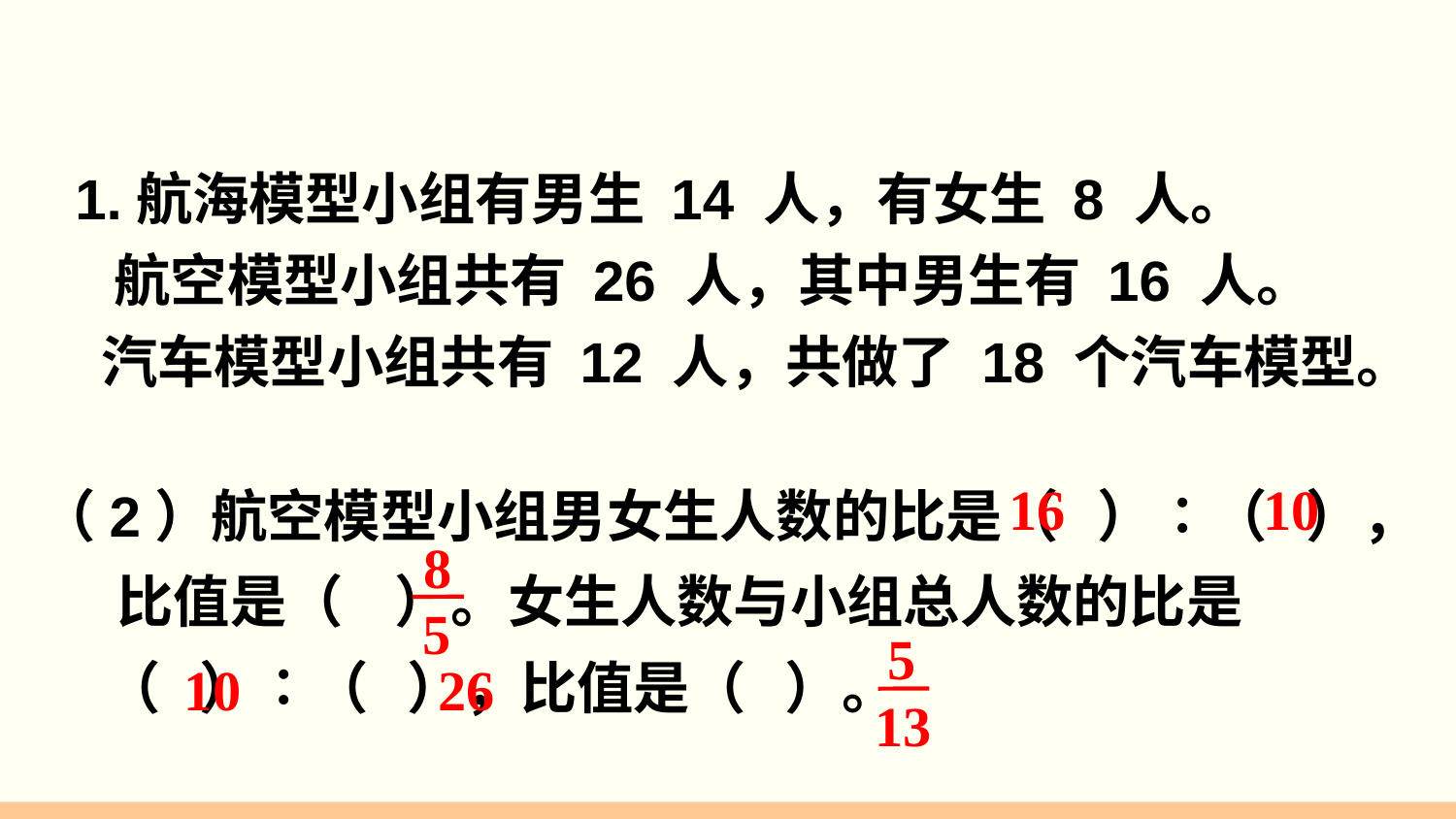

1.航海模型小组有男生 14 人，有女生 8 人。
  航空模型小组共有 26 人，其中男生有 16 人。
 汽车模型小组共有 12 人，共做了 18 个汽车模型。
（2）航空模型小组男女生人数的比是（   ）∶（   ），
     比值是（    ）。女生人数与小组总人数的比是
    （   ）∶（   ），比值是（   ）。
16              10
8
5
5
13
10              26